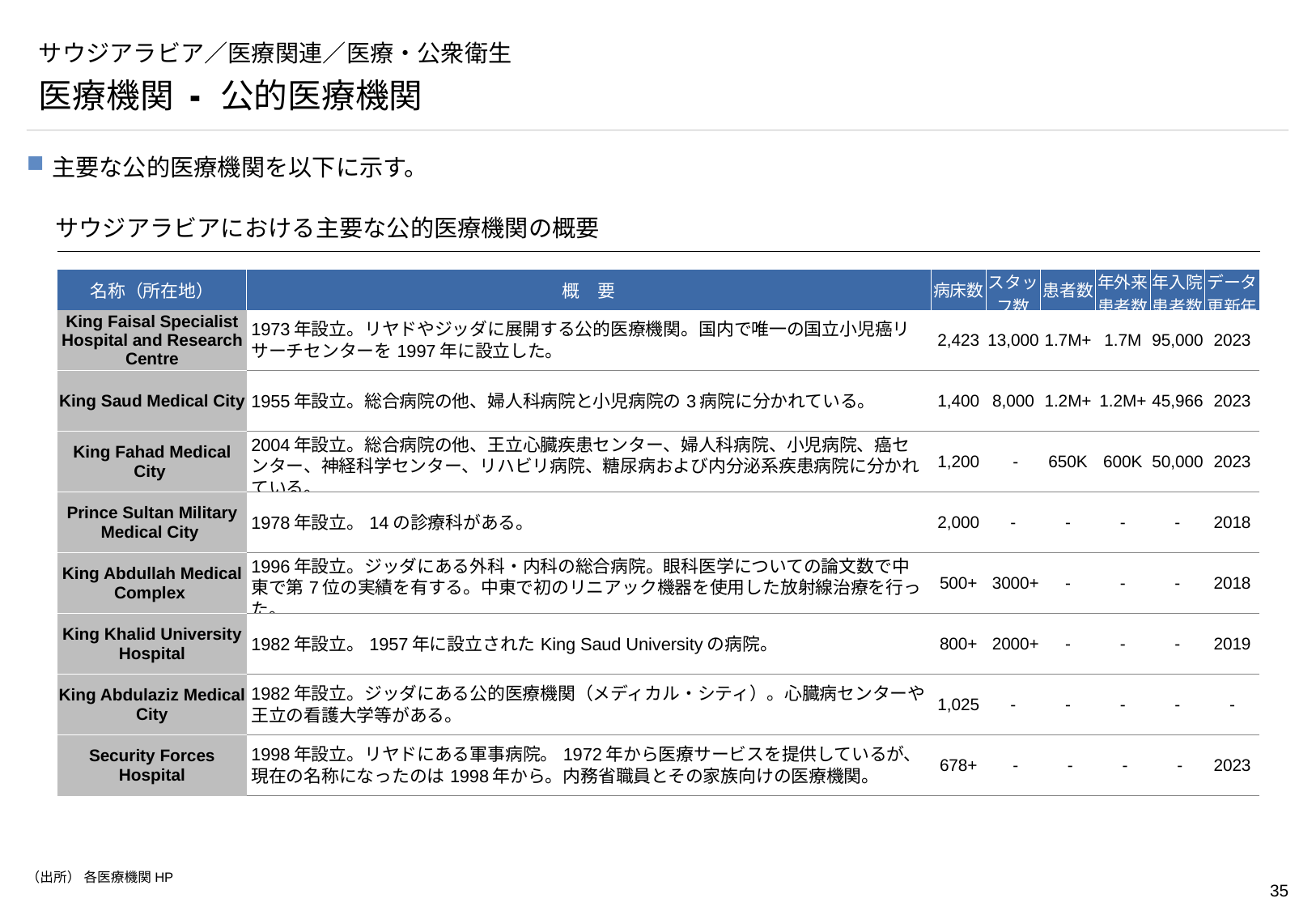

# サウジアラビア／医療関連／医療・公衆衛生
医療機関 - 公的医療機関
主要な公的医療機関を以下に示す。
サウジアラビアにおける主要な公的医療機関の概要
| 名称（所在地） | 概　要 | 病床数 | スタッフ数 | 患者数 | 年外来 患者数 | 年入院 患者数 | データ 更新年 |
| --- | --- | --- | --- | --- | --- | --- | --- |
| King Faisal Specialist Hospital and Research Centre | 1973年設立。リヤドやジッダに展開する公的医療機関。国内で唯一の国立小児癌リサーチセンターを1997年に設立した。 | 2,423 | 13,000 | 1.7M+ | 1.7M | 95,000 | 2023 |
| King Saud Medical City | 1955年設立。総合病院の他、婦人科病院と小児病院の3病院に分かれている。 | 1,400 | 8,000 | 1.2M+ | 1.2M+ | 45,966 | 2023 |
| King Fahad Medical City | 2004年設立。総合病院の他、王立心臓疾患センター、婦人科病院、小児病院、癌センター、神経科学センター、リハビリ病院、糖尿病および内分泌系疾患病院に分かれている。 | 1,200 | - | 650K | 600K | 50,000 | 2023 |
| Prince Sultan Military Medical City | 1978年設立。14の診療科がある。 | 2,000 | - | - | - | - | 2018 |
| King Abdullah Medical Complex | 1996年設立。ジッダにある外科・内科の総合病院。眼科医学についての論文数で中東で第7位の実績を有する。中東で初のリニアック機器を使用した放射線治療を行った。 | 500+ | 3000+ | - | - | - | 2018 |
| King Khalid University Hospital | 1982年設立。1957年に設立されたKing Saud Universityの病院。 | 800+ | 2000+ | - | - | - | 2019 |
| King Abdulaziz Medical City | 1982年設立。ジッダにある公的医療機関（メディカル・シティ）。心臓病センターや王立の看護大学等がある。 | 1,025 | - | - | - | - | - |
| Security Forces Hospital | 1998年設立。リヤドにある軍事病院。1972年から医療サービスを提供しているが、現在の名称になったのは1998年から。内務省職員とその家族向けの医療機関。 | 678+ | - | - | - | - | 2023 |
（出所） 各医療機関HP